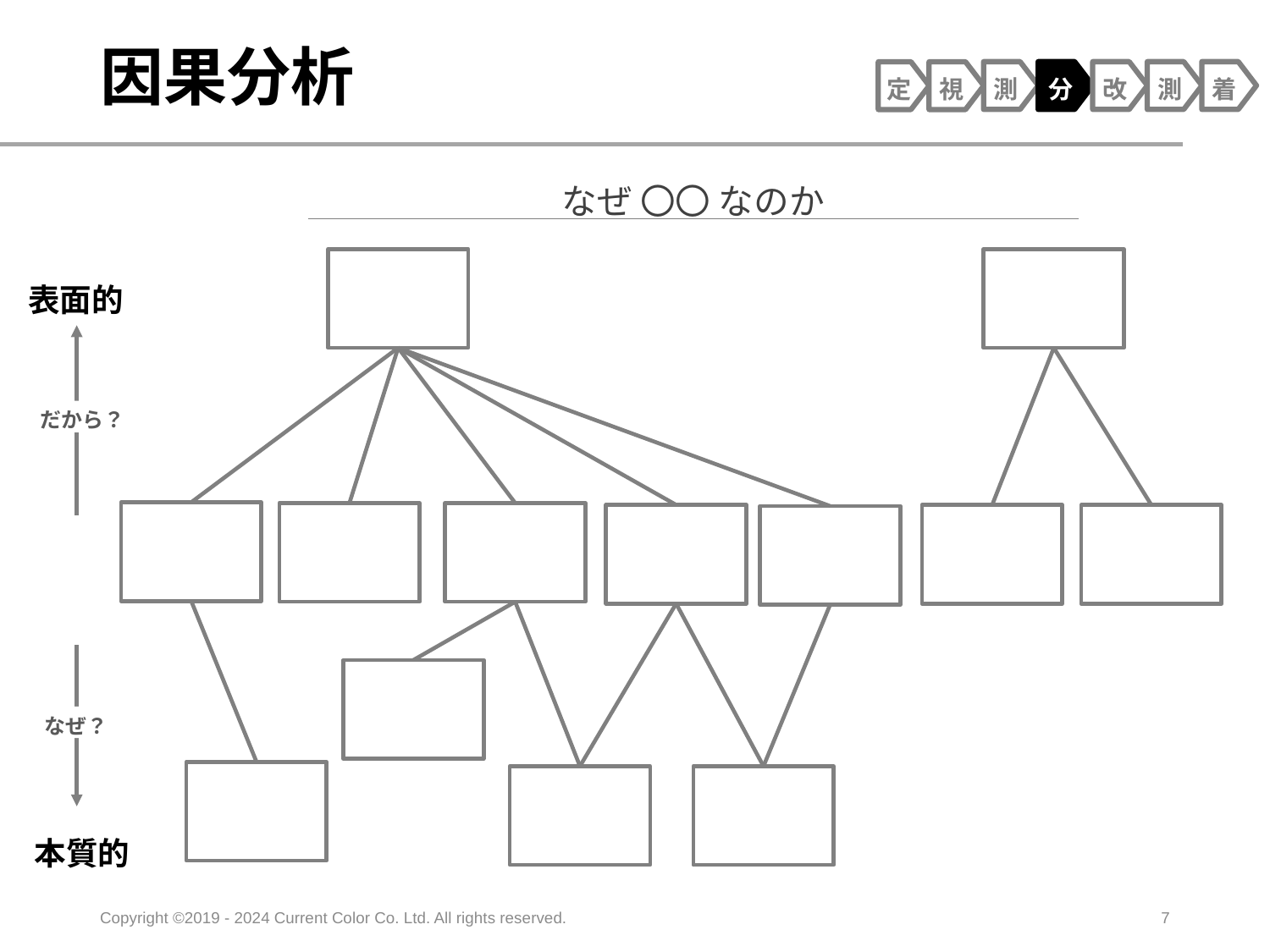

# 因果分析
測
分
改
測
着
定
視
なぜ 〇〇 なのか

表面的
だから？

なぜ？

本質的
Copyright ©2019 - 2024 Current Color Co. Ltd. All rights reserved.
7